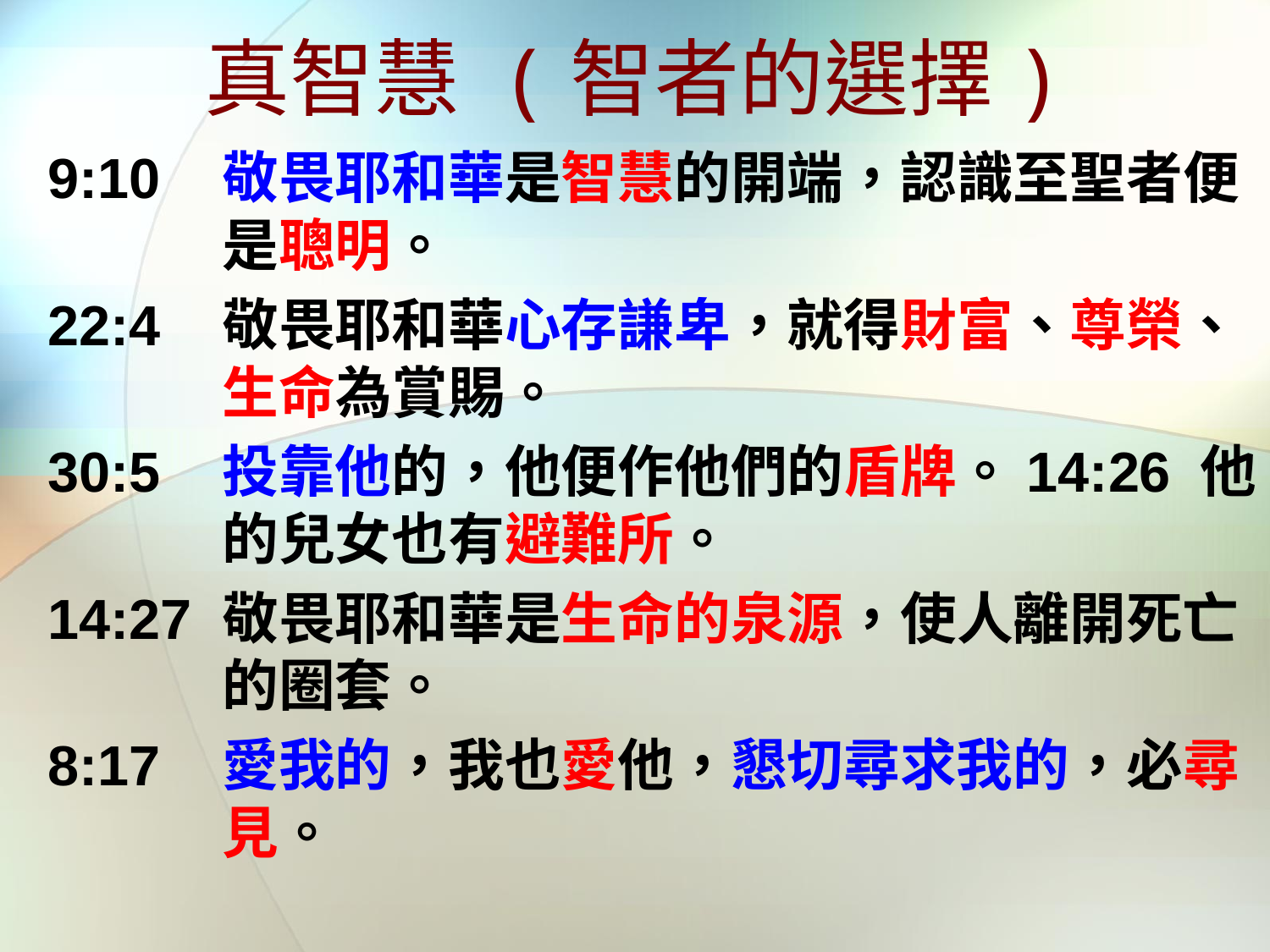

# 真智慧 (智者的選擇)
9:10	敬畏耶和華是智慧的開端，認識至聖者便是聰明。
22:4	敬畏耶和華心存謙卑，就得財富、尊榮、生命為賞賜。
30:5	投靠他的，他便作他們的盾牌。14:26 他的兒女也有避難所。
14:27	敬畏耶和華是生命的泉源，使人離開死亡的圈套。
8:17	愛我的，我也愛他，懇切尋求我的，必尋見。